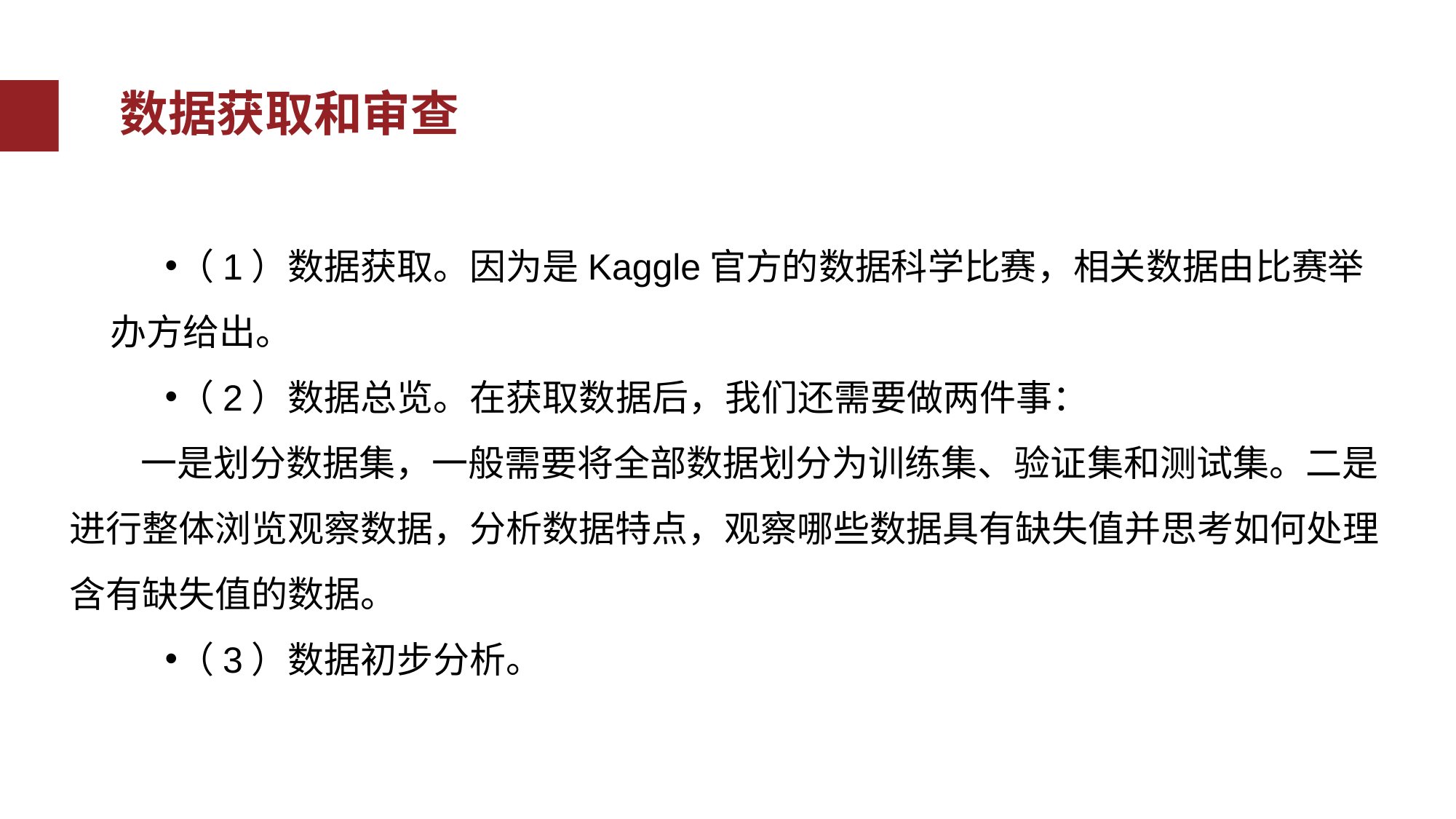

数据获取和审查

（1）数据获取。因为是Kaggle官方的数据科学比赛，相关数据由比赛举办方给出。
（2）数据总览。在获取数据后，我们还需要做两件事：
 一是划分数据集，一般需要将全部数据划分为训练集、验证集和测试集。二是进行整体浏览观察数据，分析数据特点，观察哪些数据具有缺失值并思考如何处理含有缺失值的数据。
（3）数据初步分析。